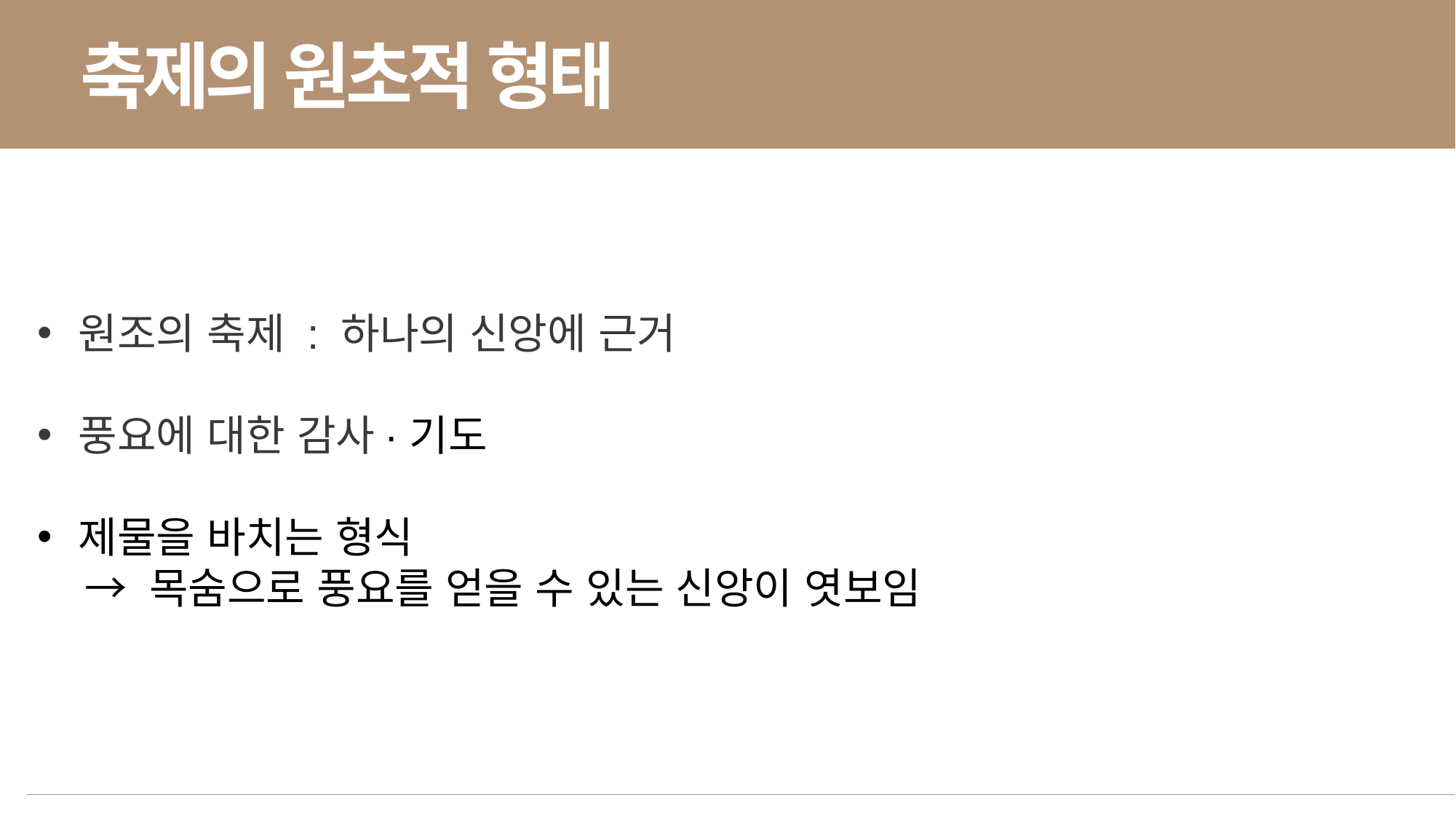

축제의 원초적 형태
원조의 축제 : 하나의 신앙에 근거

풍요에 대한 감사·기도

제물을 바치는 형식
    → 목숨으로 풍요를 얻을 수 있는 신앙이 엿보임